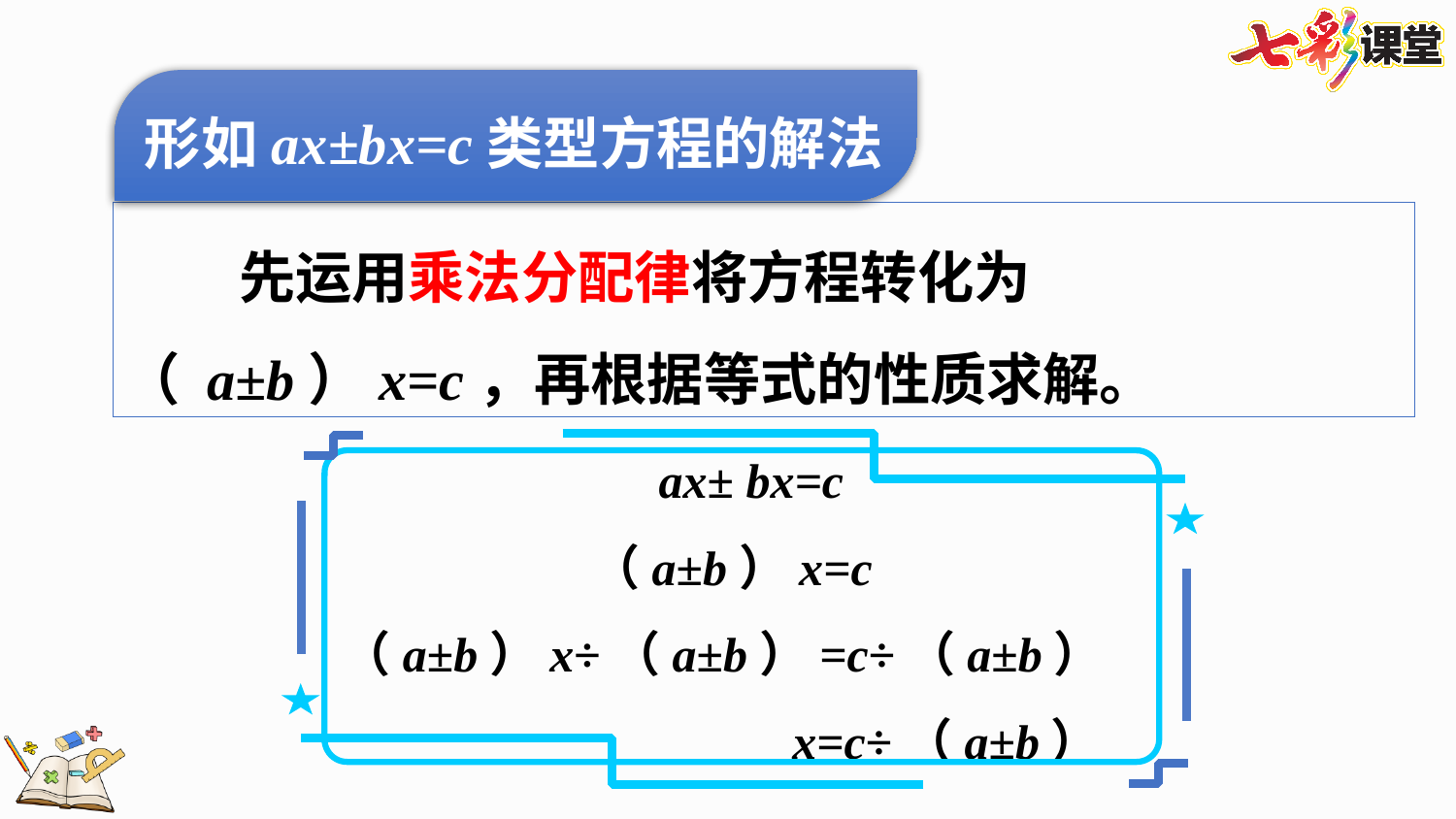

形如ax±bx=c类型方程的解法
先运用乘法分配律将方程转化为（ a±b）x=c，再根据等式的性质求解。
ax± bx=c

（a±b）x=c
（a±b）x÷（a±b）=c÷（a±b）
x=c÷（a±b）